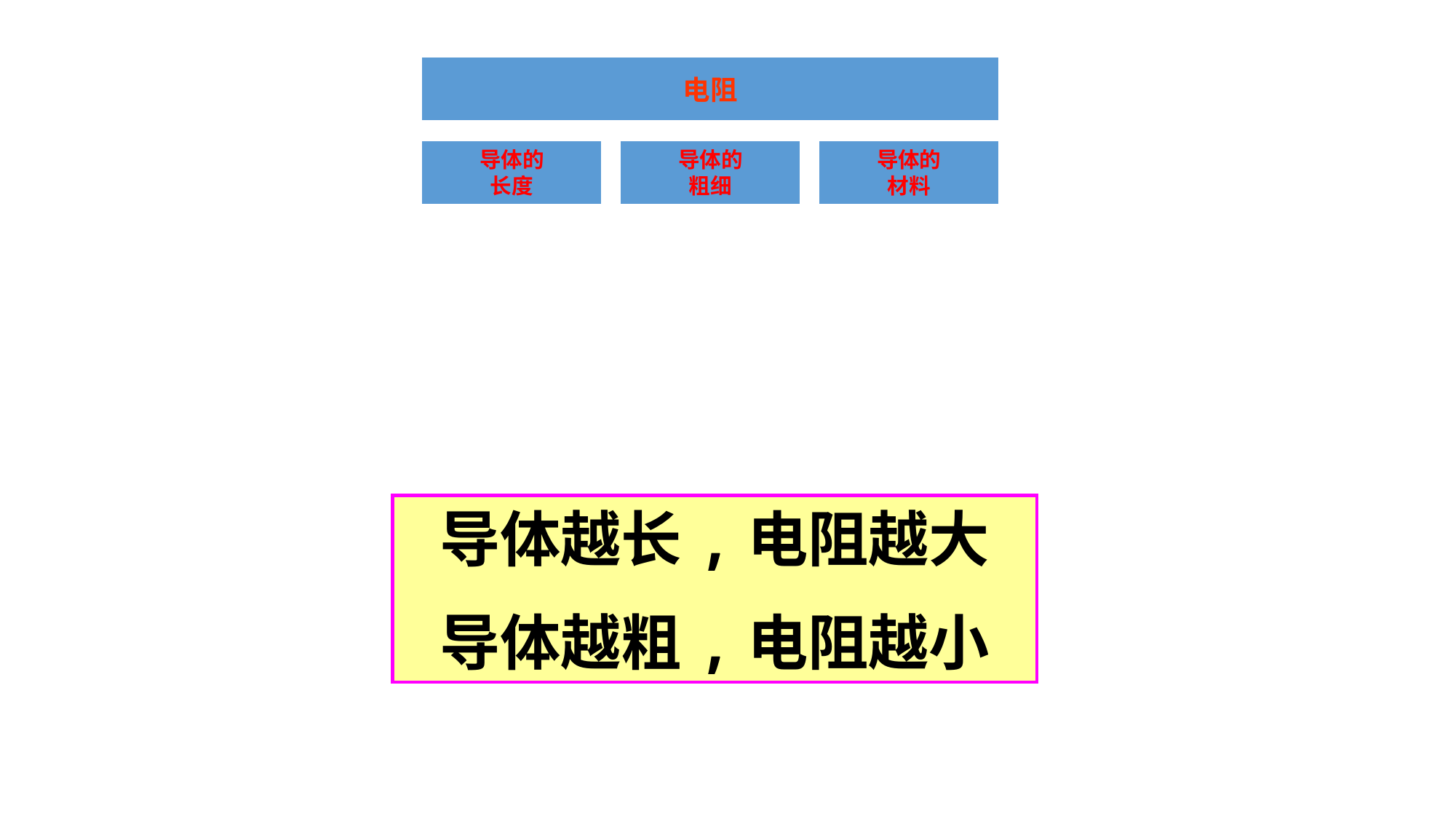

电阻
导体的
长度
导体的
粗细
导体的
材料
导体越长,电阻越大
导体越粗,电阻越小